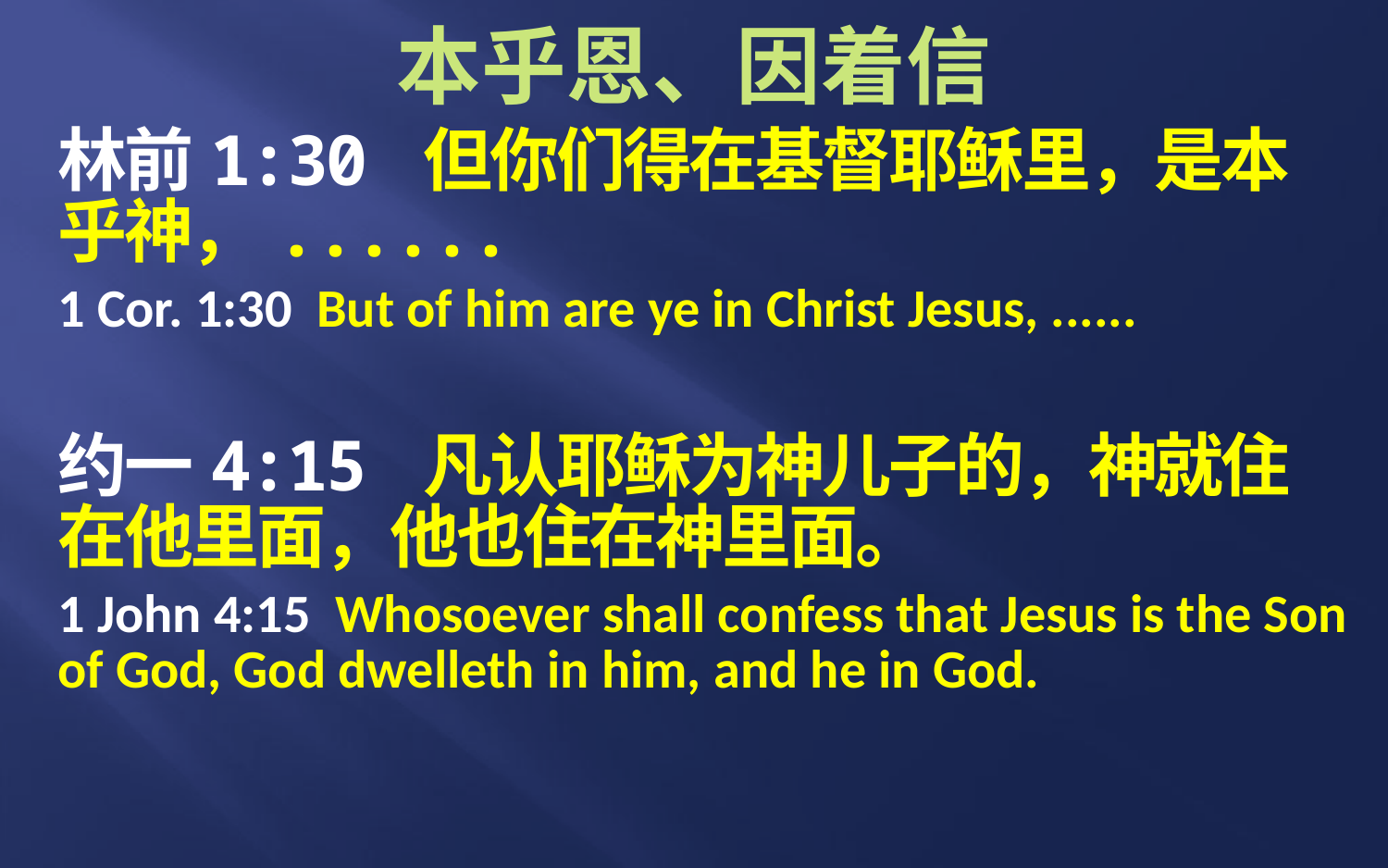

# 本乎恩、因着信
林前1:30 但你们得在基督耶稣里，是本乎神，......
1 Cor. 1:30  But of him are ye in Christ Jesus, ......

约一4:15 凡认耶稣为神儿子的，神就住在他里面，他也住在神里面。
1 John 4:15  Whosoever shall confess that Jesus is the Son of God, God dwelleth in him, and he in God.